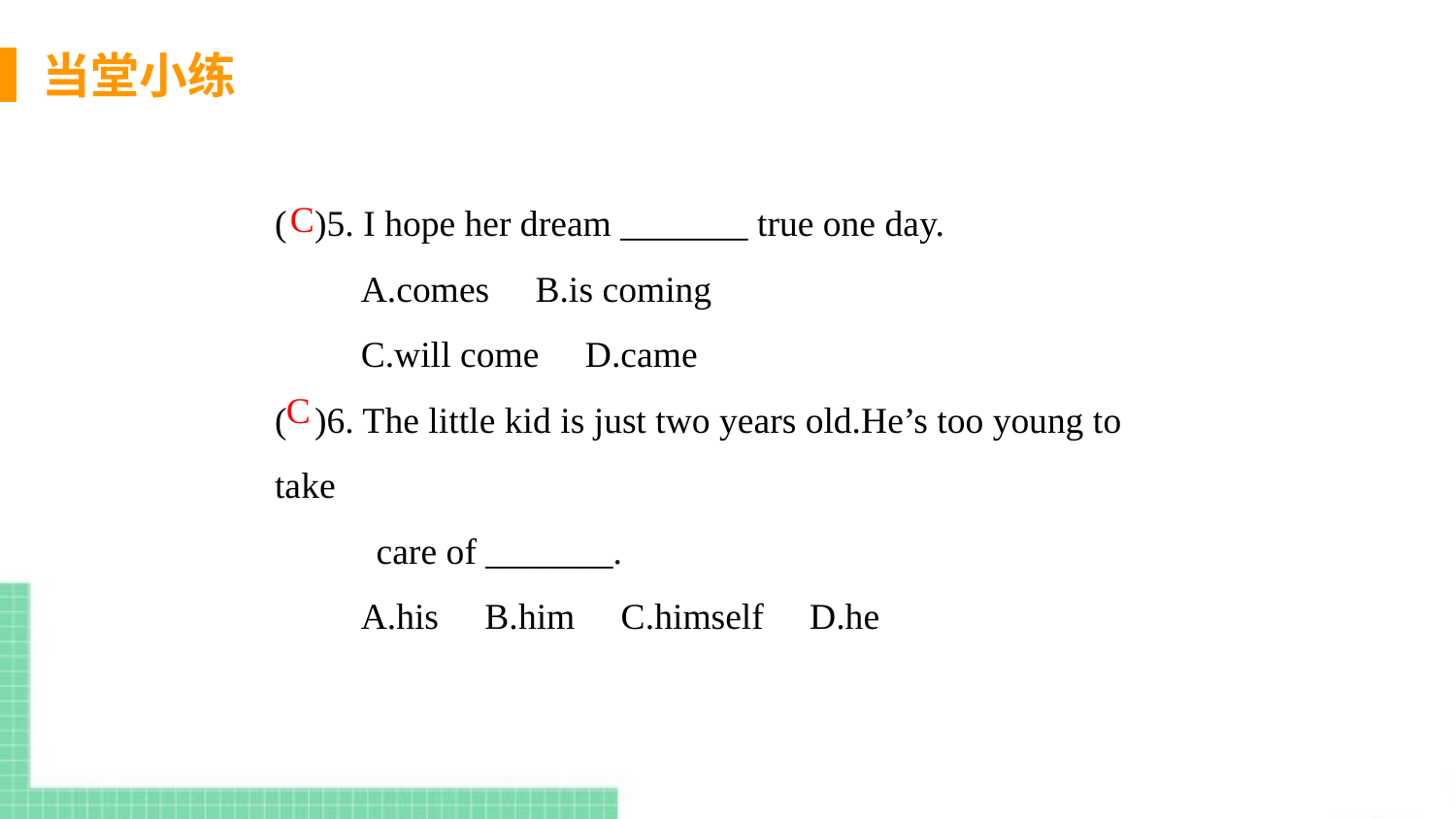

当堂小练

(   )5. I hope her dream _______ true one day.
A.comes     B.is coming
C.will come     D.came
(   )6. The little kid is just two years old.He’s too young to take
           care of _______.
A.his     B.him     C.himself     D.he
C
C